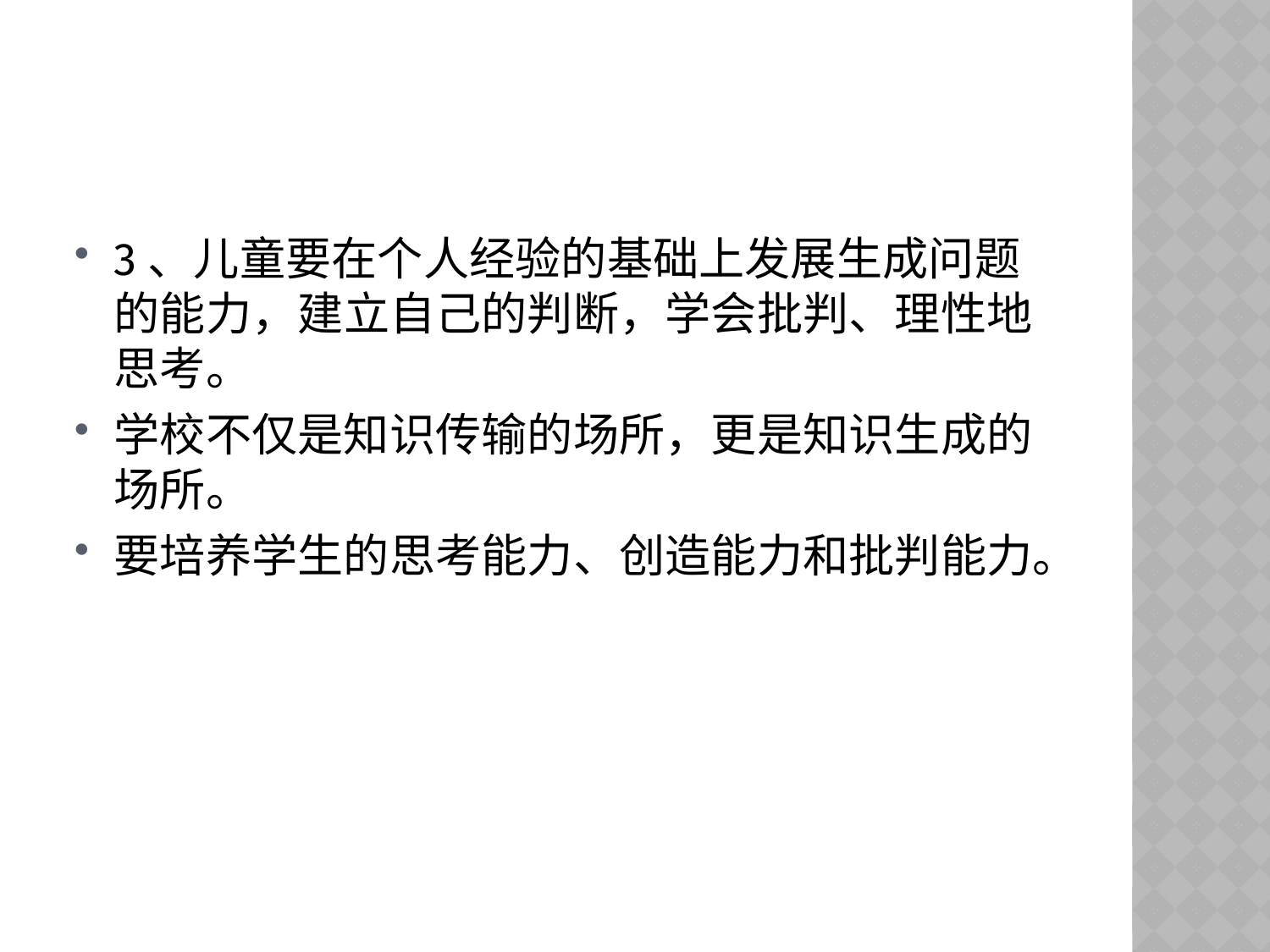

#
3、儿童要在个人经验的基础上发展生成问题的能力，建立自己的判断，学会批判、理性地思考。
学校不仅是知识传输的场所，更是知识生成的场所。
要培养学生的思考能力、创造能力和批判能力。